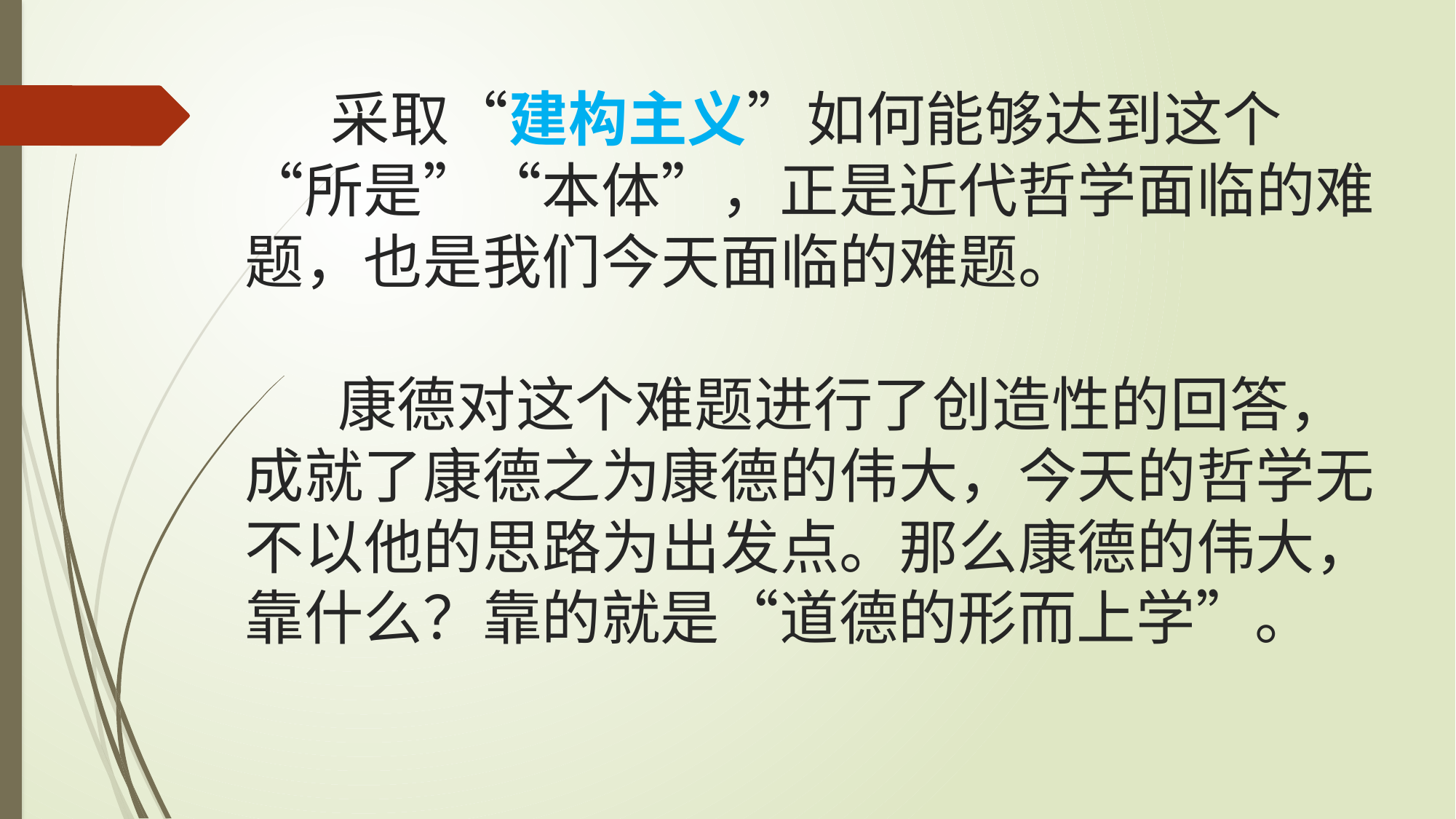

# 采取“建构主义”如何能够达到这个“所是”“本体”，正是近代哲学面临的难题，也是我们今天面临的难题。 康德对这个难题进行了创造性的回答，成就了康德之为康德的伟大，今天的哲学无不以他的思路为出发点。那么康德的伟大，靠什么？靠的就是“道德的形而上学”。